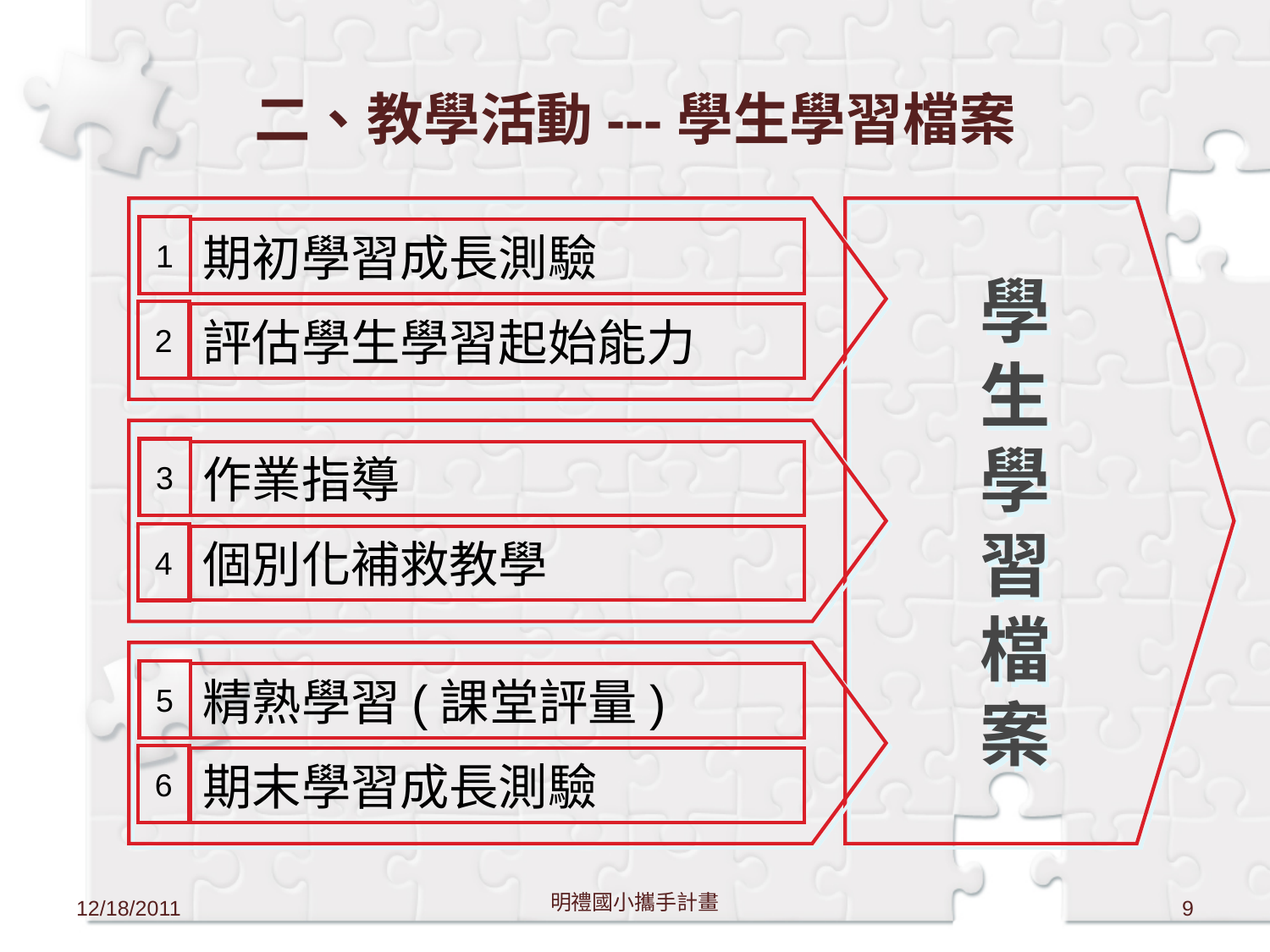

# 二、教學活動---學生學習檔案

1
期初學習成長測驗
2
評估學生學習起始能力
學
生
學
習
檔
案

3
作業指導
4
個別化補救教學

5
精熟學習(課堂評量)
6
期末學習成長測驗
12/18/2011
明禮國小攜手計畫
9